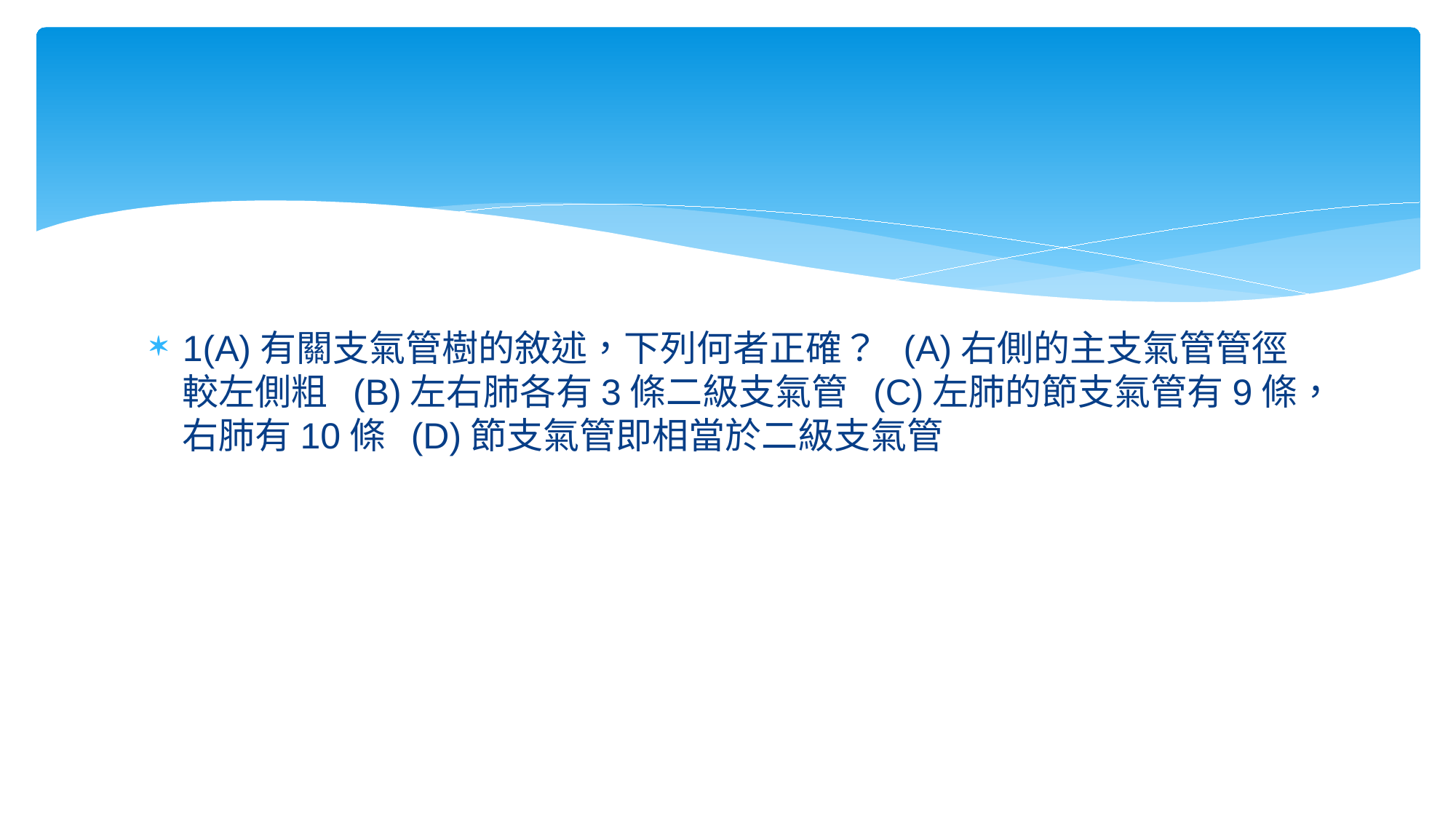

#
1(A)有關支氣管樹的敘述，下列何者正確？  (A)右側的主支氣管管徑較左側粗  (B)左右肺各有3條二級支氣管  (C)左肺的節支氣管有9條，右肺有10條  (D)節支氣管即相當於二級支氣管